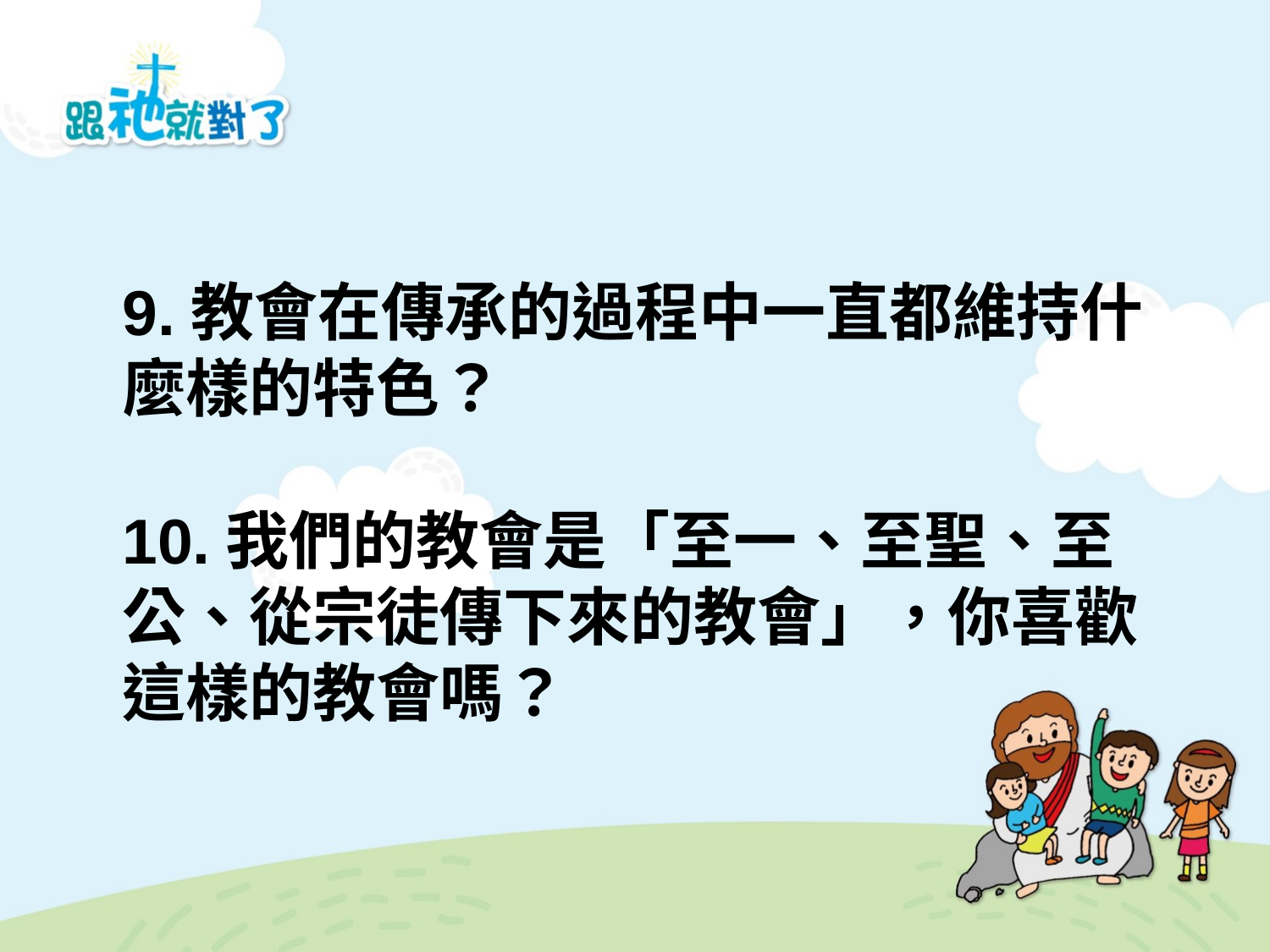

9.教會在傳承的過程中一直都維持什麼樣的特色？

10.我們的教會是「至一、至聖、至公、從宗徒傳下來的教會」，你喜歡這樣的教會嗎？